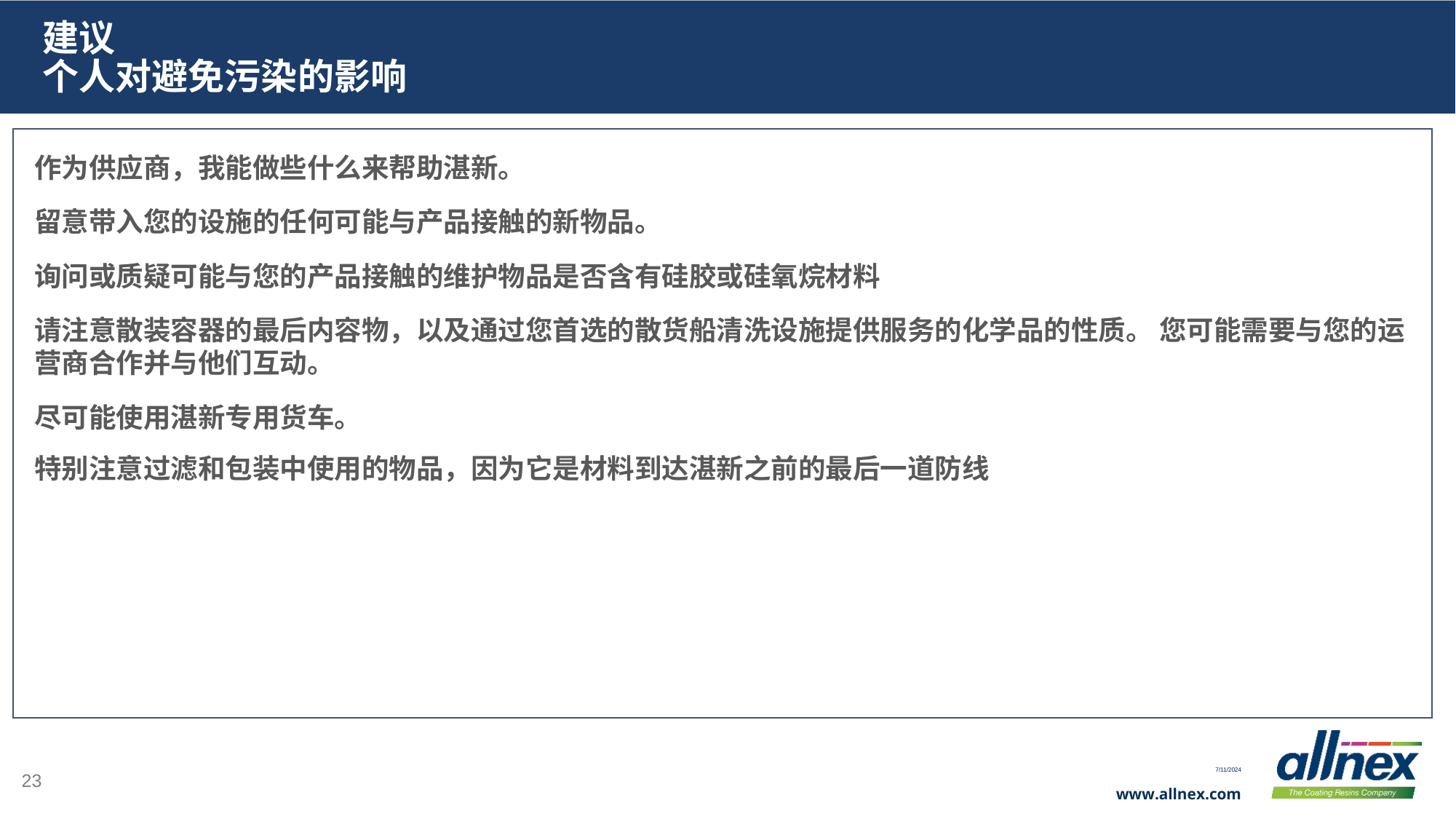

建议
个人对避免污染的影响
作为供应商，我能做些什么来帮助湛新。
留意带入您的设施的任何可能与产品接触的新物品。
询问或质疑可能与您的产品接触的维护物品是否含有硅胶或硅氧烷材料
请注意散装容器的最后内容物，以及通过您首选的散货船清洗设施提供服务的化学品的性质。 您可能需要与您的运营商合作并与他们互动。
尽可能使用湛新专用货车。
特别注意过滤和包装中使用的物品，因为它是材料到达湛新之前的最后一道防线

7/11/2024
23